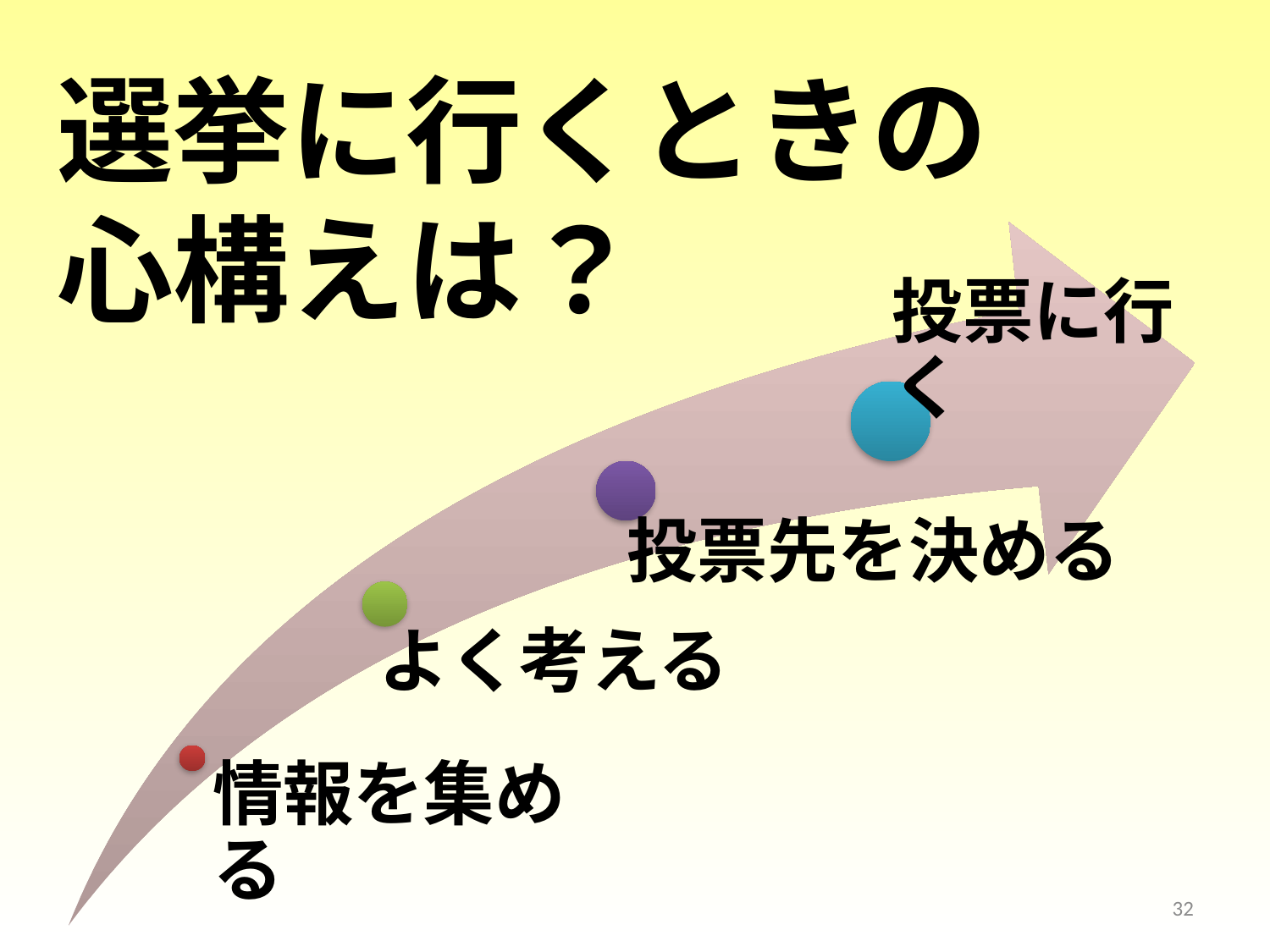

# 選挙に行くときの 心構えは？
情報を集める
よく考える
投票先を決める
投票に行く
32